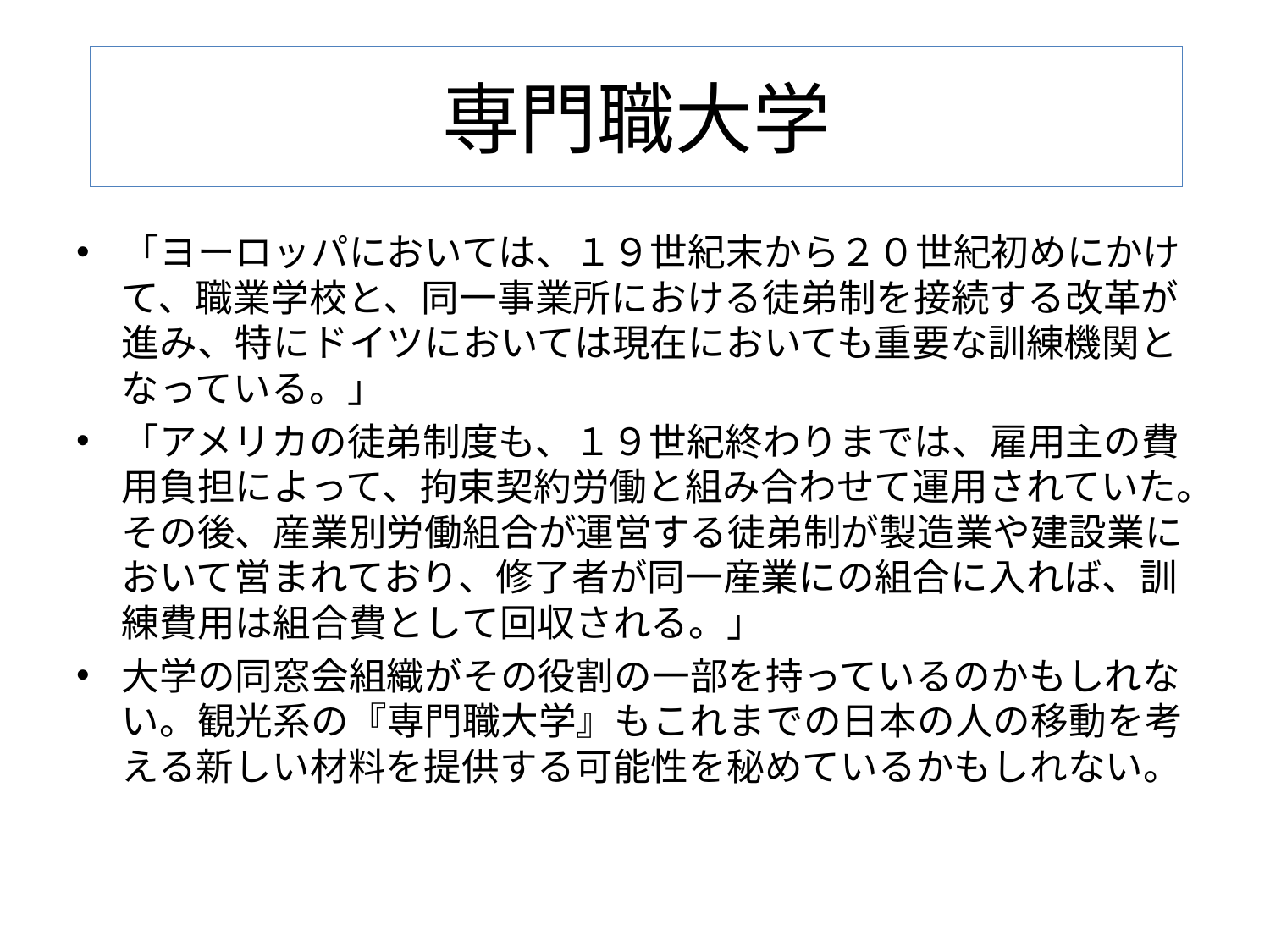

# 専門職大学
「ヨーロッパにおいては、１９世紀末から２０世紀初めにかけて、職業学校と、同一事業所における徒弟制を接続する改革が進み、特にドイツにおいては現在においても重要な訓練機関となっている。」
「アメリカの徒弟制度も、１９世紀終わりまでは、雇用主の費用負担によって、拘束契約労働と組み合わせて運用されていた。その後、産業別労働組合が運営する徒弟制が製造業や建設業において営まれており、修了者が同一産業にの組合に入れば、訓練費用は組合費として回収される。」
大学の同窓会組織がその役割の一部を持っているのかもしれない。観光系の『専門職大学』もこれまでの日本の人の移動を考える新しい材料を提供する可能性を秘めているかもしれない。